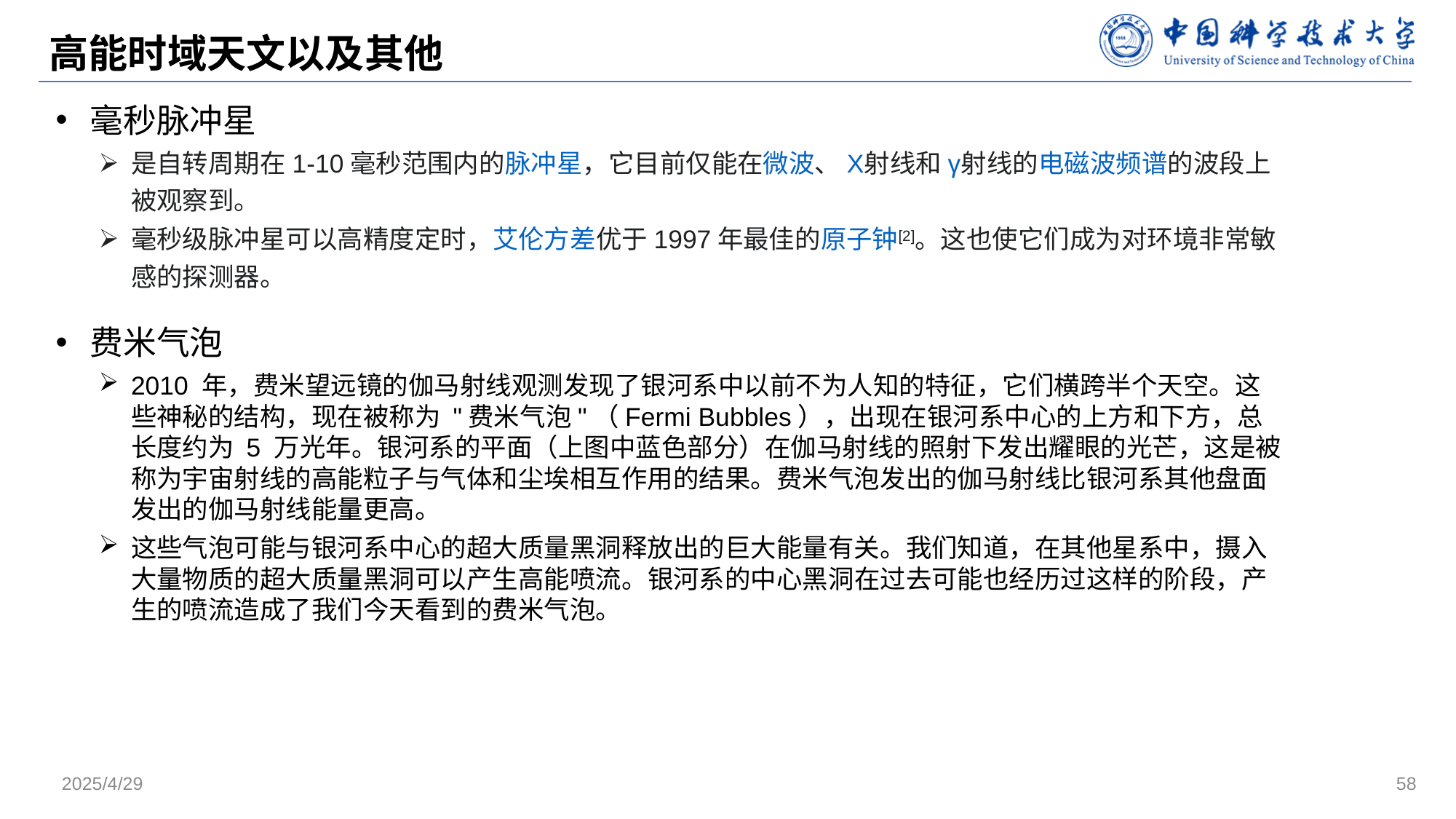

# 高能时域天文以及其他
毫秒脉冲星
是自转周期在1-10毫秒范围内的脉冲星，它目前仅能在微波、X射线和γ射线的电磁波频谱的波段上被观察到。
毫秒级脉冲星可以高精度定时，艾伦方差优于1997年最佳的原子钟[2]。这也使它们成为对环境非常敏感的探测器。
费米气泡
2010 年，费米望远镜的伽马射线观测发现了银河系中以前不为人知的特征，它们横跨半个天空。这些神秘的结构，现在被称为 "费米气泡"（Fermi Bubbles），出现在银河系中心的上方和下方，总长度约为 5 万光年。银河系的平面（上图中蓝色部分）在伽马射线的照射下发出耀眼的光芒，这是被称为宇宙射线的高能粒子与气体和尘埃相互作用的结果。费米气泡发出的伽马射线比银河系其他盘面发出的伽马射线能量更高。
这些气泡可能与银河系中心的超大质量黑洞释放出的巨大能量有关。我们知道，在其他星系中，摄入大量物质的超大质量黑洞可以产生高能喷流。银河系的中心黑洞在过去可能也经历过这样的阶段，产生的喷流造成了我们今天看到的费米气泡。

2025/4/29
58